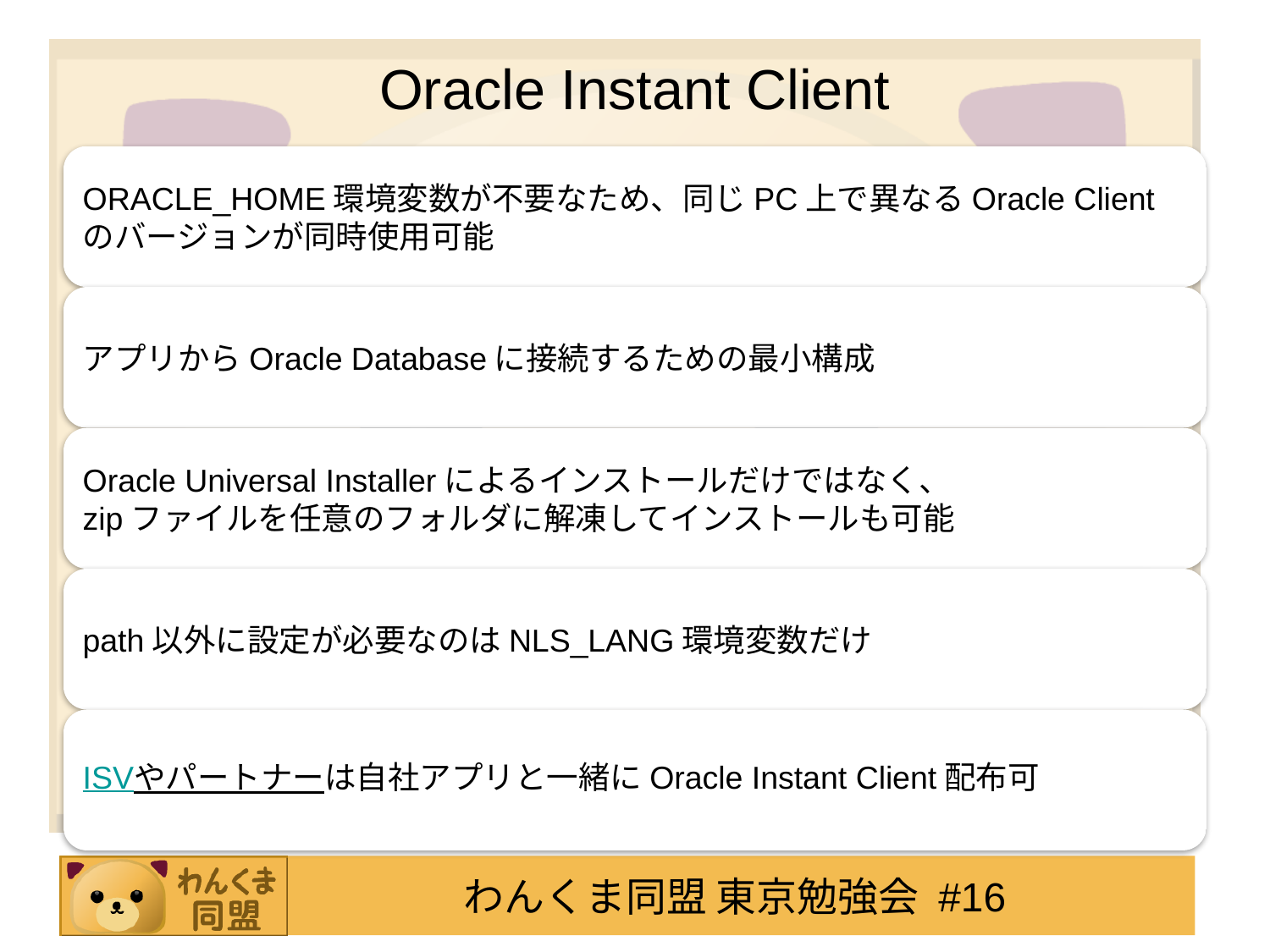

# Oracle Instant Client
ORACLE_HOME環境変数が不要なため、同じPC上で異なるOracle Clientのバージョンが同時使用可能
アプリからOracle Databaseに接続するための最小構成
Oracle Universal Installerによるインストールだけではなく、
zipファイルを任意のフォルダに解凍してインストールも可能
path以外に設定が必要なのはNLS_LANG環境変数だけ
ISVやパートナーは自社アプリと一緒にOracle Instant Client配布可